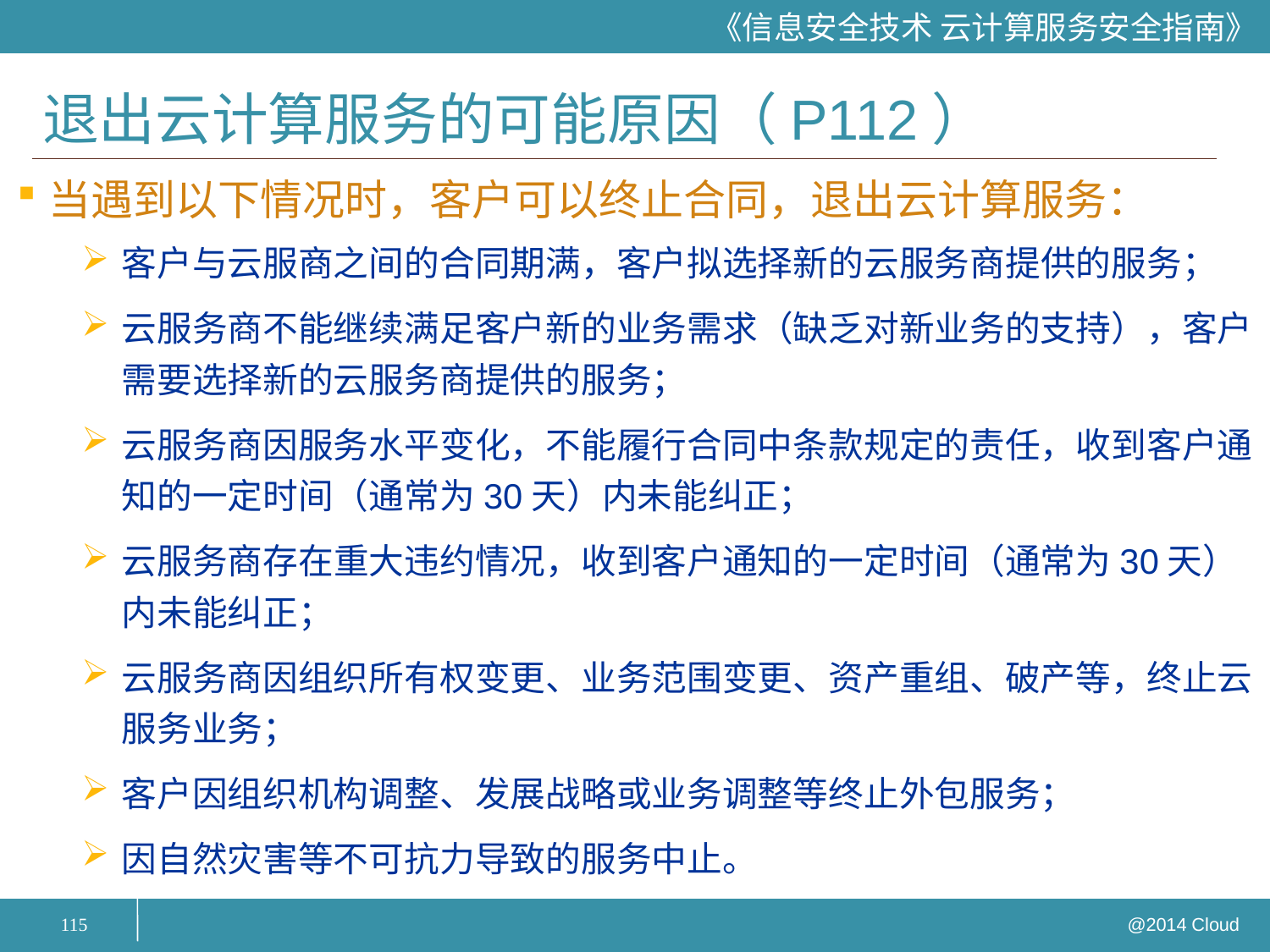

# 退出云计算服务的可能原因（P112）
当遇到以下情况时，客户可以终止合同，退出云计算服务：
客户与云服商之间的合同期满，客户拟选择新的云服务商提供的服务；
云服务商不能继续满足客户新的业务需求（缺乏对新业务的支持），客户需要选择新的云服务商提供的服务；
云服务商因服务水平变化，不能履行合同中条款规定的责任，收到客户通知的一定时间（通常为30天）内未能纠正；
云服务商存在重大违约情况，收到客户通知的一定时间（通常为30天）内未能纠正；
云服务商因组织所有权变更、业务范围变更、资产重组、破产等，终止云服务业务；
客户因组织机构调整、发展战略或业务调整等终止外包服务；
因自然灾害等不可抗力导致的服务中止。

115